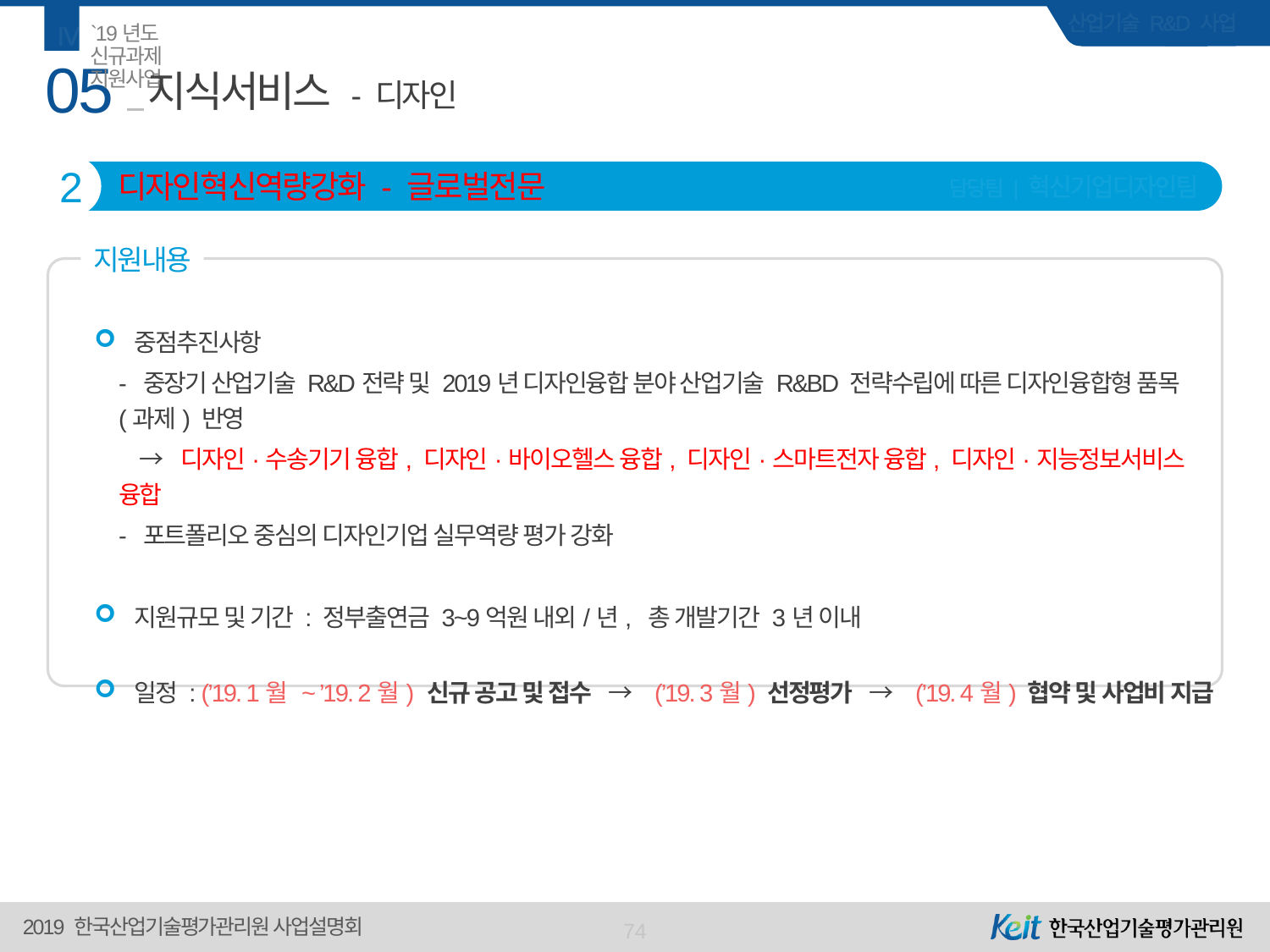

Ⅳ
`19년도 신규과제 지원사업
05
# 지식서비스 - 디자인
2
디자인혁신역량강화 - 글로벌전문
담당팀 | 혁신기업디자인팀
지원내용

중점추진사항
-  중장기 산업기술 R&D전략 및 2019년 디자인융합 분야 산업기술 R&BD 전략수립에 따른 디자인융합형 품목(과제) 반영
    →  디자인·수송기기 융합, 디자인·바이오헬스 융합, 디자인·스마트전자 융합, 디자인·지능정보서비스 융합
-  포트폴리오 중심의 디자인기업 실무역량 평가 강화

지원규모 및 기간 : 정부출연금 3~9억원 내외/년,  총 개발기간 3년 이내

일정 : (’19. 1월 ~ ’19. 2월) 신규 공고 및 접수   →   (’19. 3월) 선정평가   →   (’19. 4월) 협약 및 사업비 지급
74